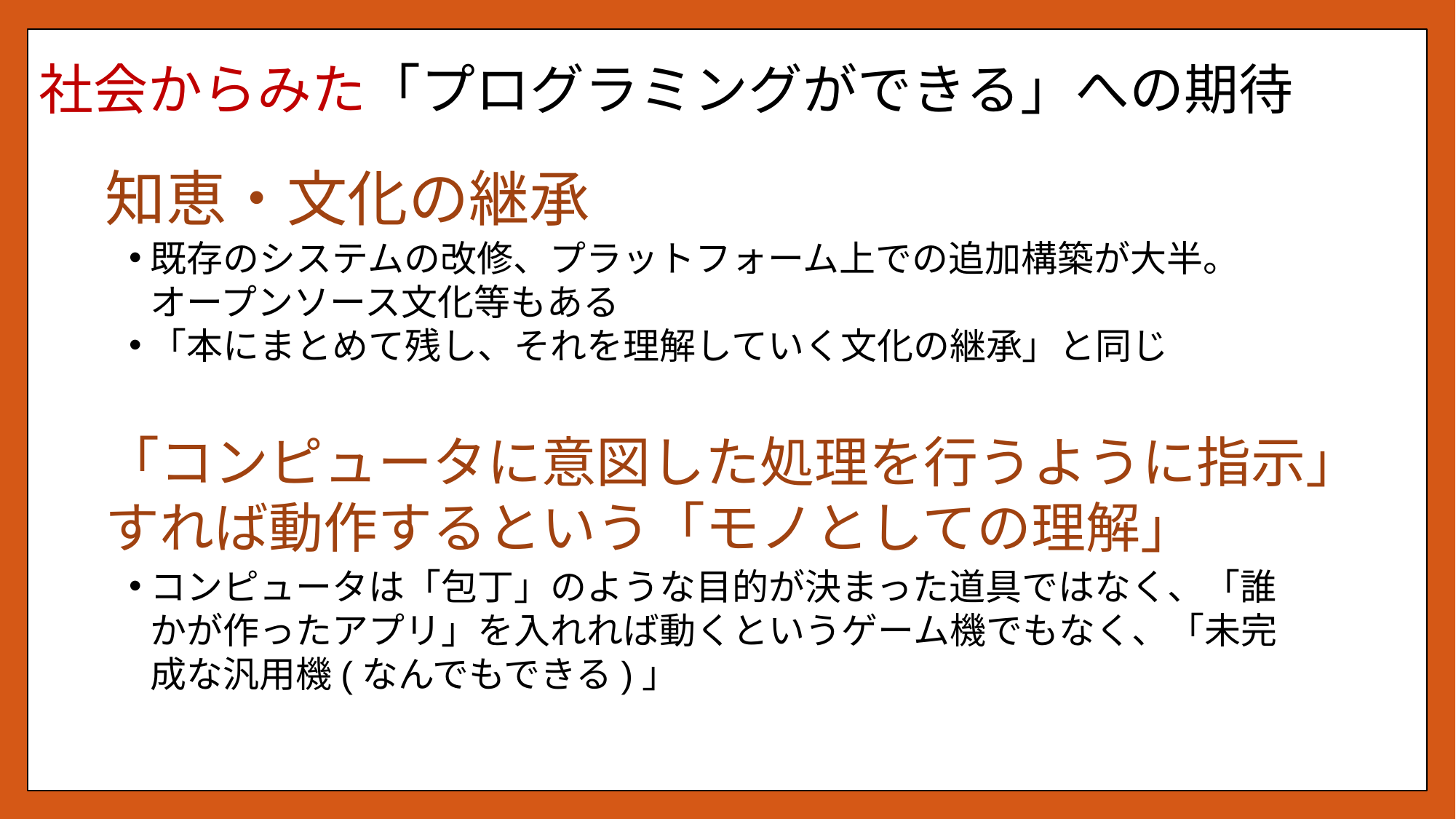

# 社会からみた「プログラミングができる」への期待
知恵・文化の継承
既存のシステムの改修、プラットフォーム上での追加構築が大半。オープンソース文化等もある
「本にまとめて残し、それを理解していく文化の継承」と同じ
「コンピュータに意図した処理を行うように指示」すれば動作するという「モノとしての理解」
コンピュータは「包丁」のような目的が決まった道具ではなく、「誰かが作ったアプリ」を入れれば動くというゲーム機でもなく、「未完成な汎用機(なんでもできる)」